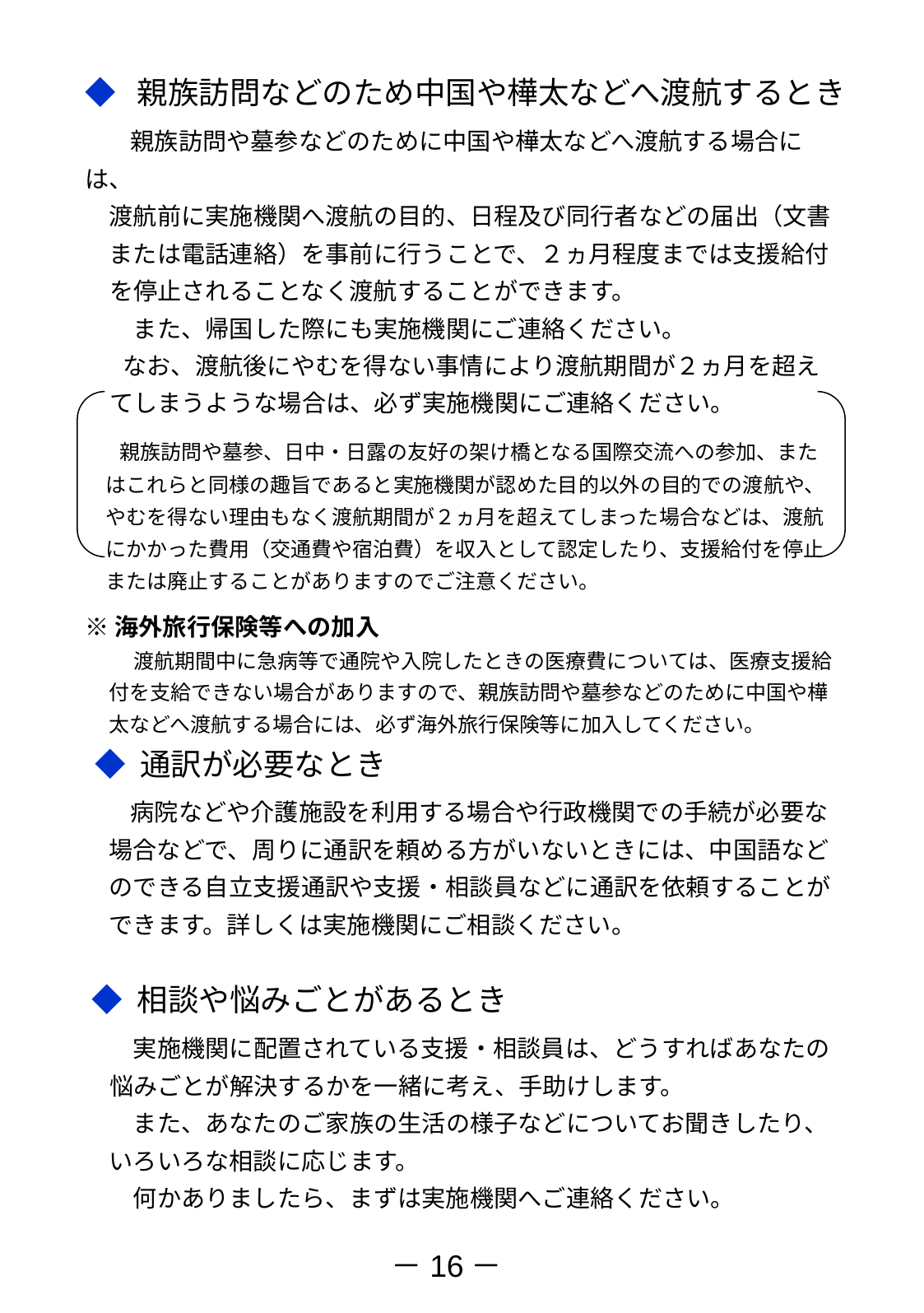

◆  親族訪問などのため中国や樺太などへ渡航するとき
　    親族訪問や墓参などのために中国や樺太などへ渡航する場合には、
　渡航前に実施機関へ渡航の目的、日程及び同行者などの届出（文書
　または電話連絡）を事前に行うことで、２ヵ月程度までは支援給付を停止されることなく渡航することができます。
　　また、帰国した際にも実施機関にご連絡ください。
      なお、渡航後にやむを得ない事情により渡航期間が２ヵ月を超えてしまうような場合は、必ず実施機関にご連絡ください。
　  親族訪問や墓参、日中・日露の友好の架け橋となる国際交流への参加、また
　はこれらと同様の趣旨であると実施機関が認めた目的以外の目的での渡航や、
　やむを得ない理由もなく渡航期間が２ヵ月を超えてしまった場合などは、渡航
　にかかった費用（交通費や宿泊費）を収入として認定したり、支援給付を停止
　または廃止することがありますのでご注意ください。
※海外旅行保険等への加入
渡航期間中に急病等で通院や入院したときの医療費については、医療支援給付を支給できない場合がありますので、親族訪問や墓参などのために中国や樺太などへ渡航する場合には、必ず海外旅行保険等に加入してください。

◆ 通訳が必要なとき
     病院などや介護施設を利用する場合や行政機関での手続が必要な
 場合などで、周りに通訳を頼める方がいないときには、中国語などのできる自立支援通訳や支援・相談員などに通訳を依頼することができます。詳しくは実施機関にご相談ください。
 ◆ 相談や悩みごとがあるとき
　　実施機関に配置されている支援・相談員は、どうすればあなたの悩みごとが解決するかを一緒に考え、手助けします。
　　また、あなたのご家族の生活の様子などについてお聞きしたり、
　いろいろな相談に応じます。
　　何かありましたら、まずは実施機関へご連絡ください。
－16－